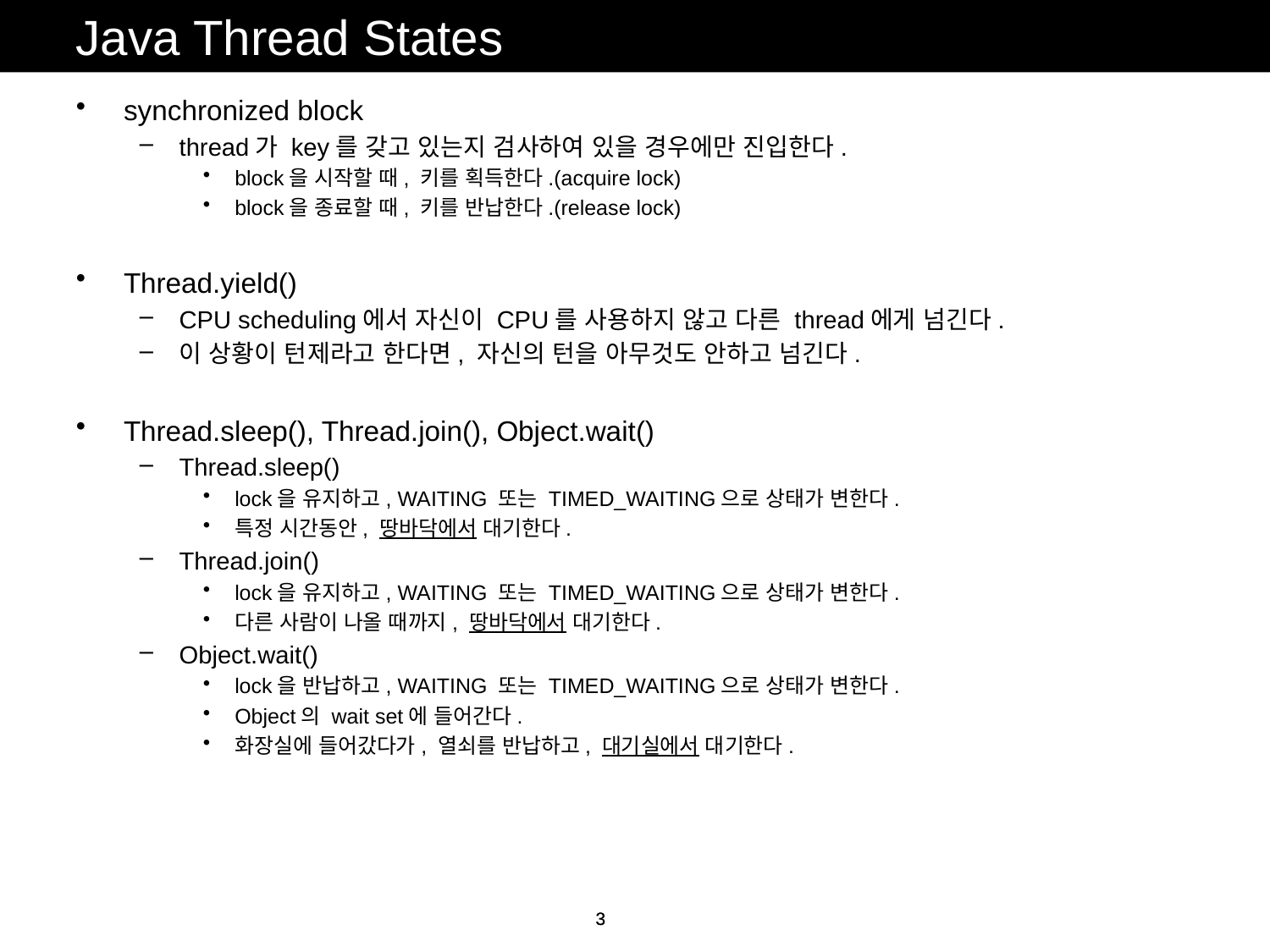

# Java Thread States
synchronized block
thread가 key를 갖고 있는지 검사하여 있을 경우에만 진입한다.
block을 시작할 때, 키를 획득한다.(acquire lock)
block을 종료할 때, 키를 반납한다.(release lock)

Thread.yield()
CPU scheduling에서 자신이 CPU를 사용하지 않고 다른 thread에게 넘긴다.
이 상황이 턴제라고 한다면, 자신의 턴을 아무것도 안하고 넘긴다.

Thread.sleep(), Thread.join(), Object.wait()
Thread.sleep()
lock을 유지하고, WAITING 또는 TIMED_WAITING으로 상태가 변한다.
특정 시간동안, 땅바닥에서 대기한다.
Thread.join()
lock을 유지하고, WAITING 또는 TIMED_WAITING으로 상태가 변한다.
다른 사람이 나올 때까지, 땅바닥에서 대기한다.
Object.wait()
lock을 반납하고, WAITING 또는 TIMED_WAITING으로 상태가 변한다.
Object의 wait set에 들어간다.
화장실에 들어갔다가, 열쇠를 반납하고, 대기실에서 대기한다.